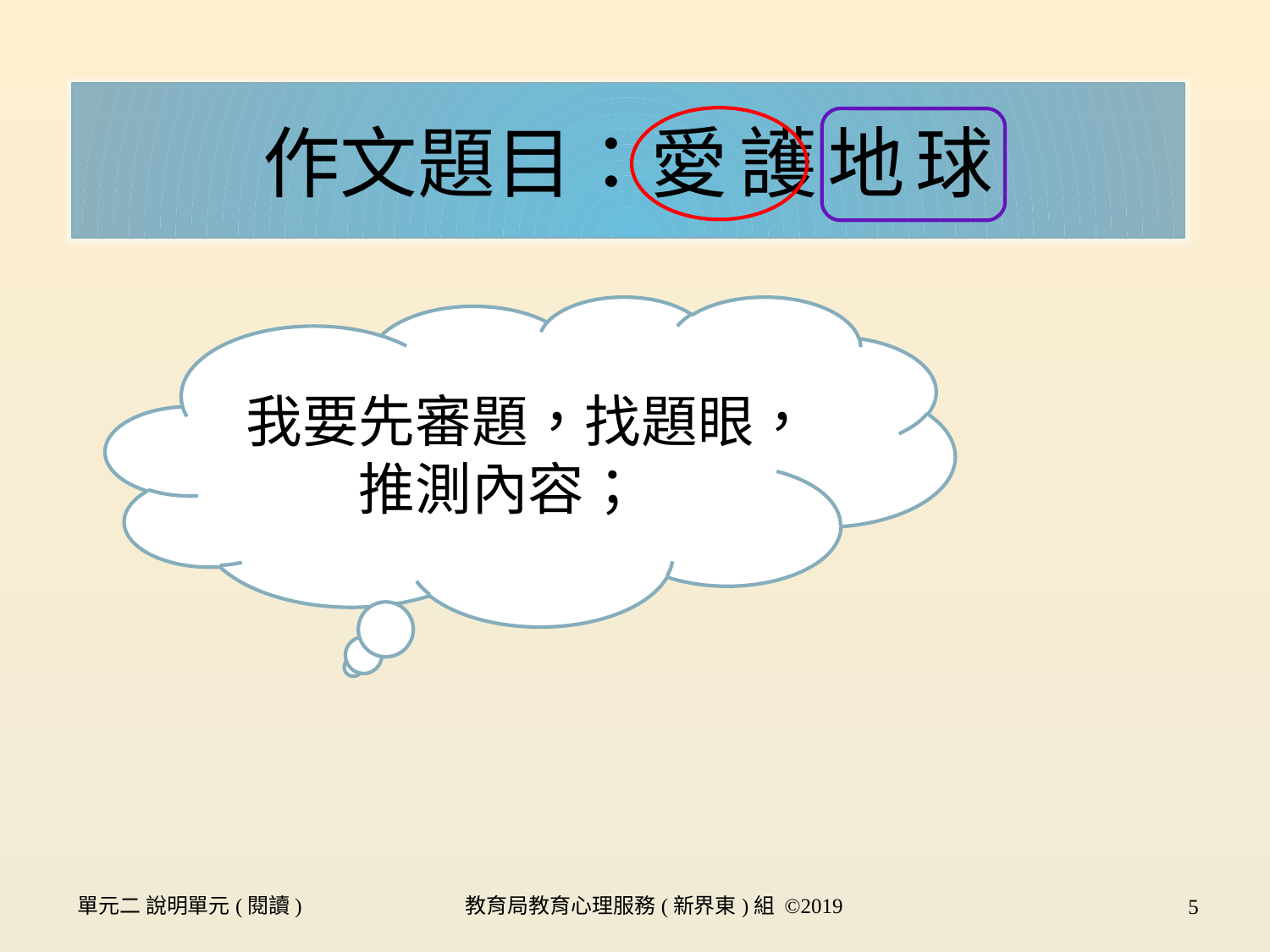

作文題目：愛護地球

我要先審題，找題眼，推測內容；

單元二 說明單元(閱讀)
教育局教育心理服務(新界東)組 ©2019
5